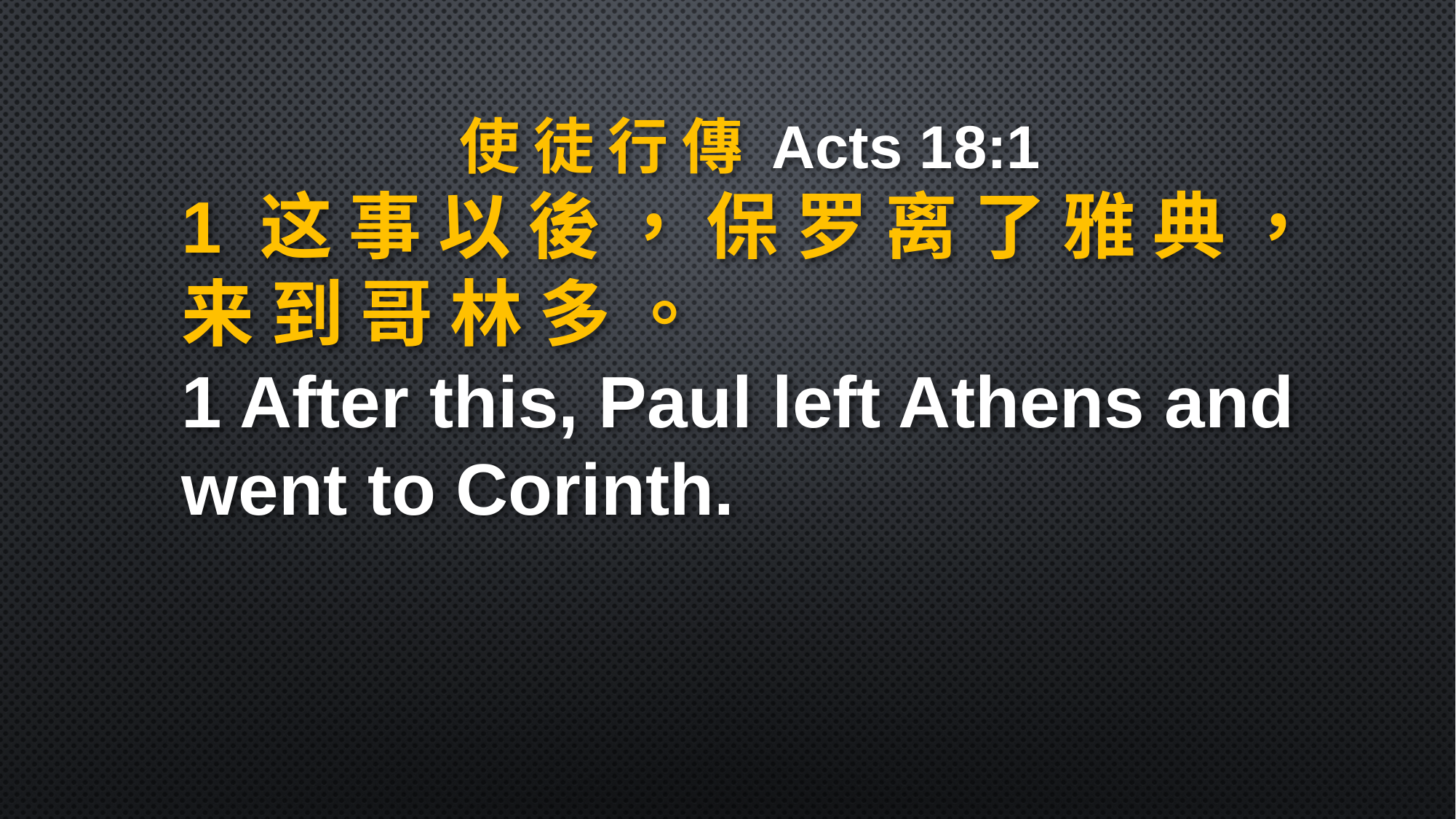

使 徒 行 傳 Acts 18:1
1 这 事 以 後 ， 保 罗 离 了 雅 典 ， 来 到 哥 林 多 。
1 After this, Paul left Athens and went to Corinth.